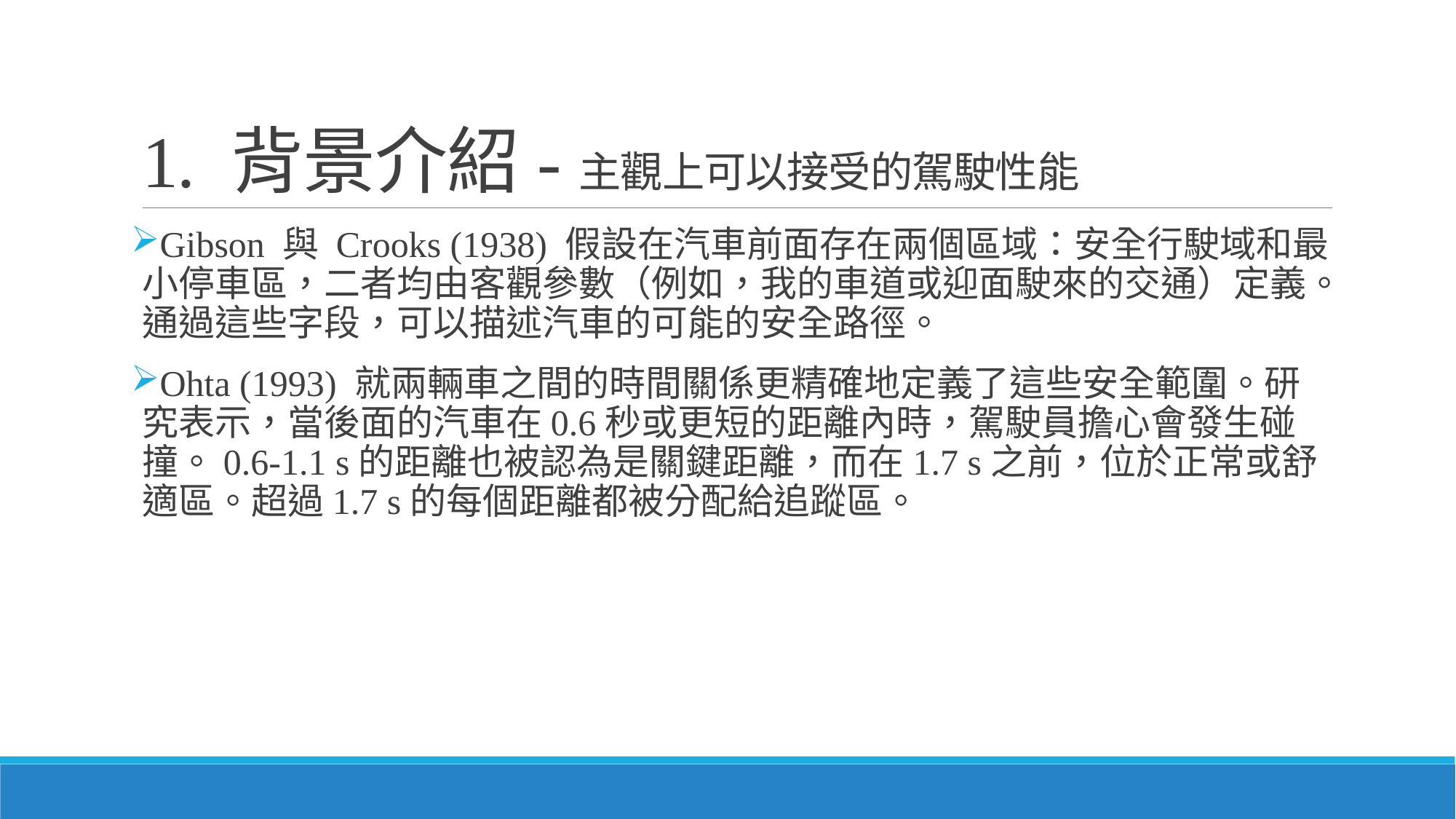

# 1. 背景介紹-主觀上可以接受的駕駛性能
Gibson 與 Crooks (1938) 假設在汽車前面存在兩個區域：安全行駛域和最小停車區，二者均由客觀參數（例如，我的車道或迎面駛來的交通）定義。通過這些字段，可以描述汽車的可能的安全路徑。
Ohta (1993) 就兩輛車之間的時間關係更精確地定義了這些安全範圍。研究表示，當後面的汽車在0.6秒或更短的距離內時，駕駛員擔心會發生碰撞。0.6-1.1 s的距離也被認為是關鍵距離，而在1.7 s之前，位於正常或舒適區。超過1.7 s的每個距離都被分配給追蹤區。